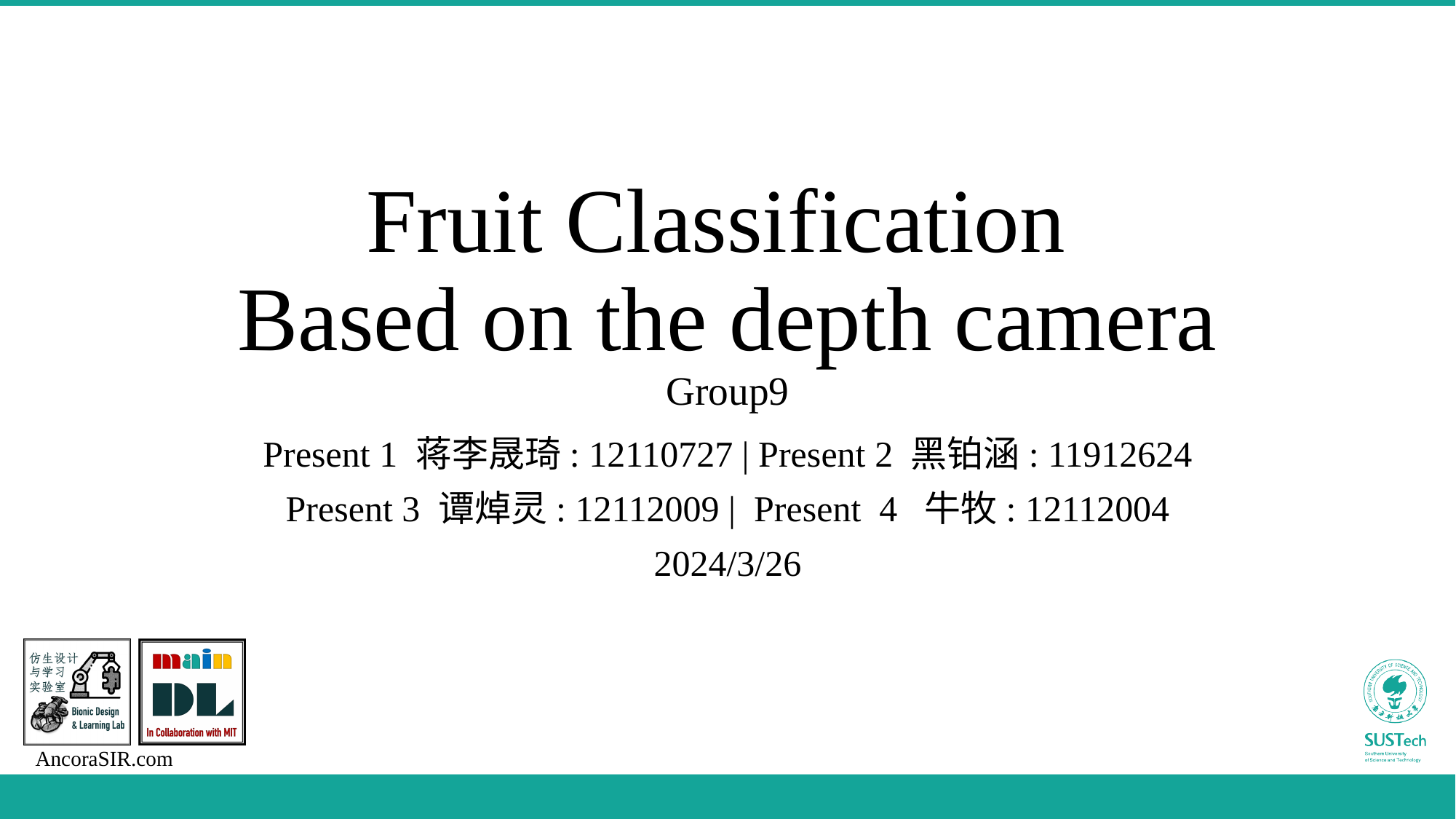

# Fruit Classification Based on the depth camera Group9
Present 1 蒋李晟琦: 12110727 | Present 2 黑铂涵: 11912624
Present 3 谭焯灵: 12112009 |  Present  4  牛牧: 12112004
2024/3/26